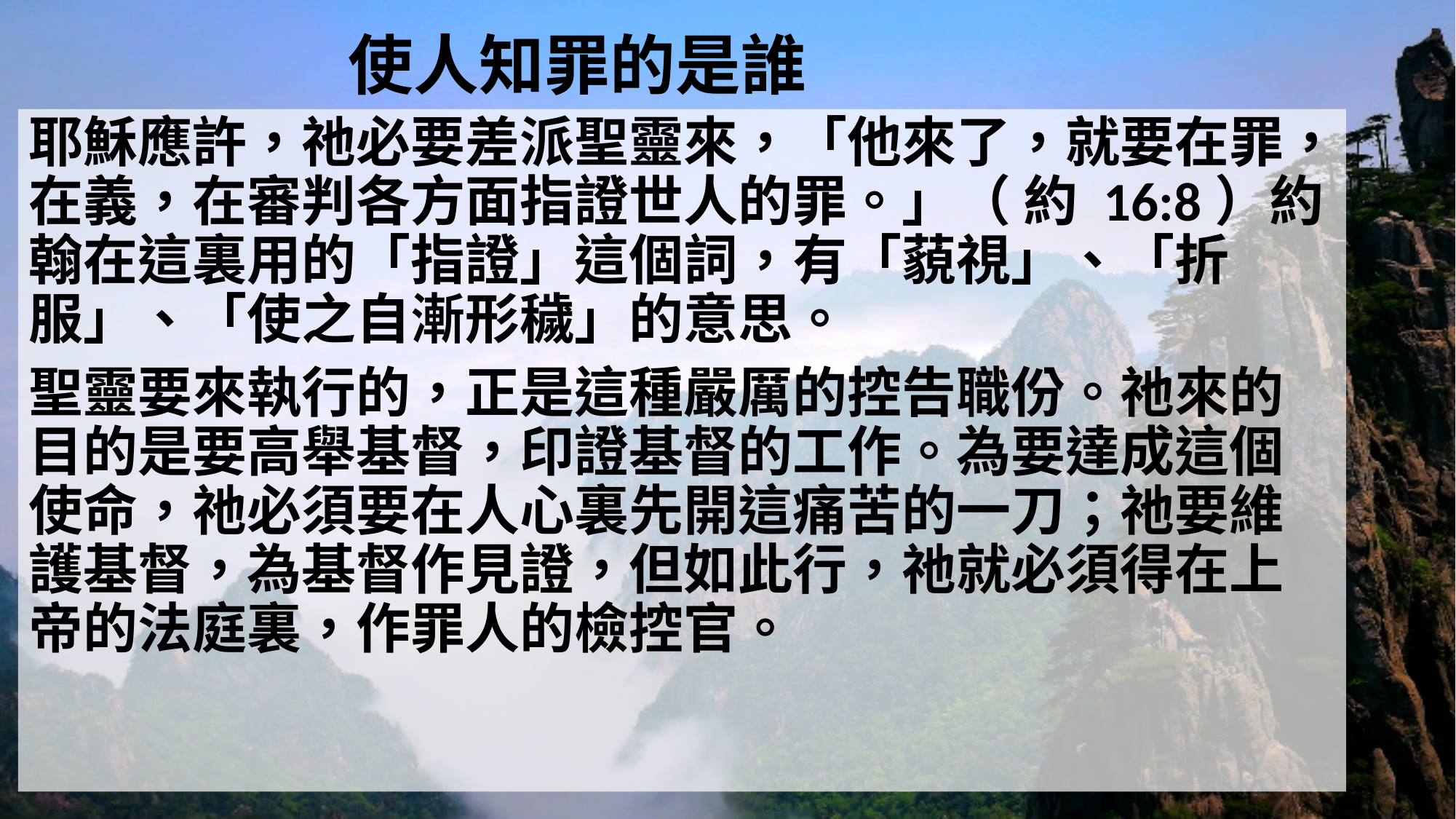

# 使人知罪的是誰
耶穌應許，祂必要差派聖靈來，「他來了，就要在罪，在義，在審判各方面指證世人的罪。」（ 約 16:8）約翰在這裏用的「指證」這個詞，有「藐視」、「折服」、「使之自漸形穢」的意思。
聖靈要來執行的，正是這種嚴厲的控告職份。祂來的目的是要高舉基督，印證基督的工作。為要達成這個使命，祂必須要在人心裏先開這痛苦的一刀；祂要維護基督，為基督作見證，但如此行，祂就必須得在上帝的法庭裏，作罪人的檢控官。